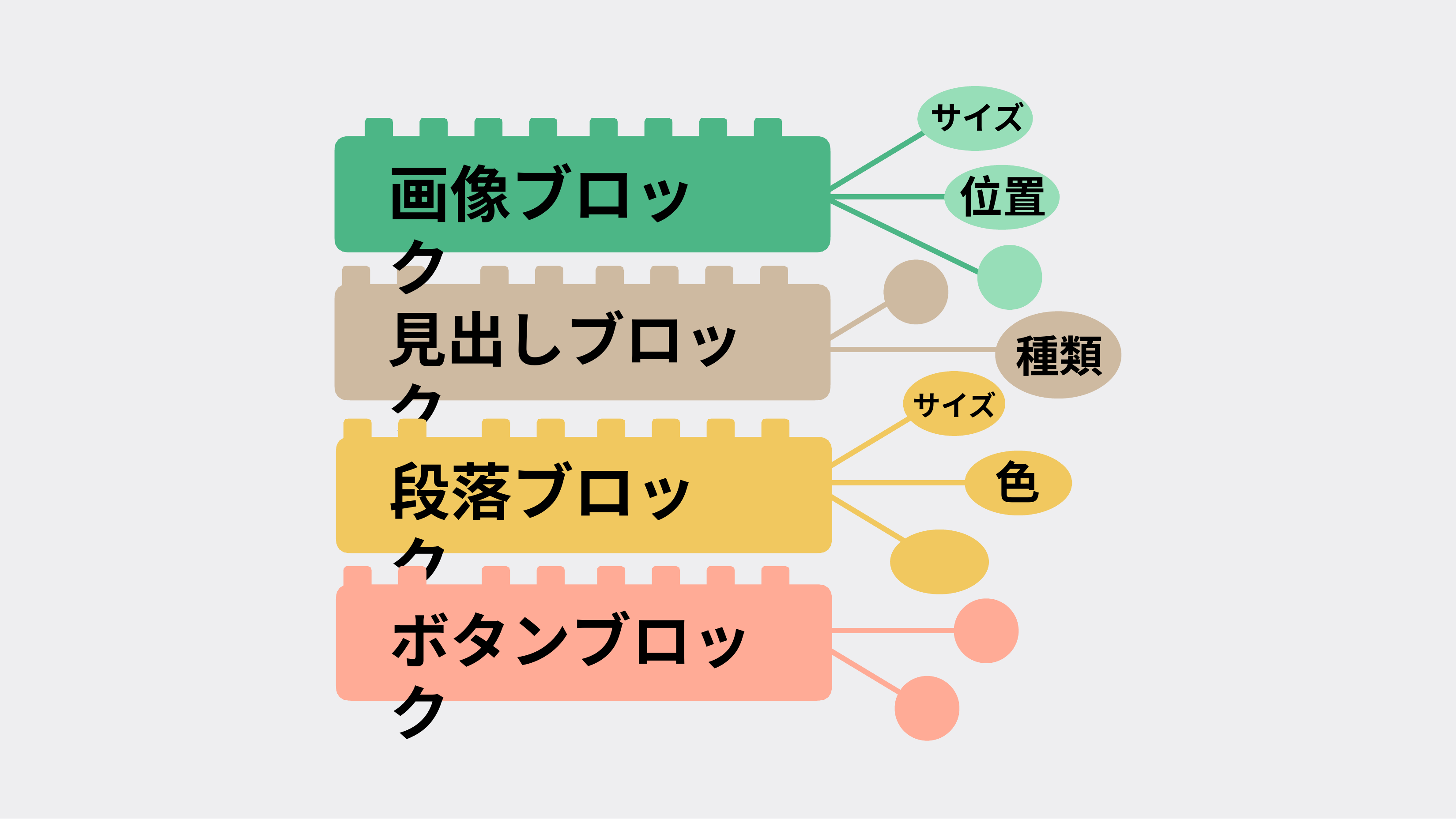

サイズ
位置

# 画像ブロック

見出しブロック

種類

サイズ

段落ブロック
色

ボタンブロック